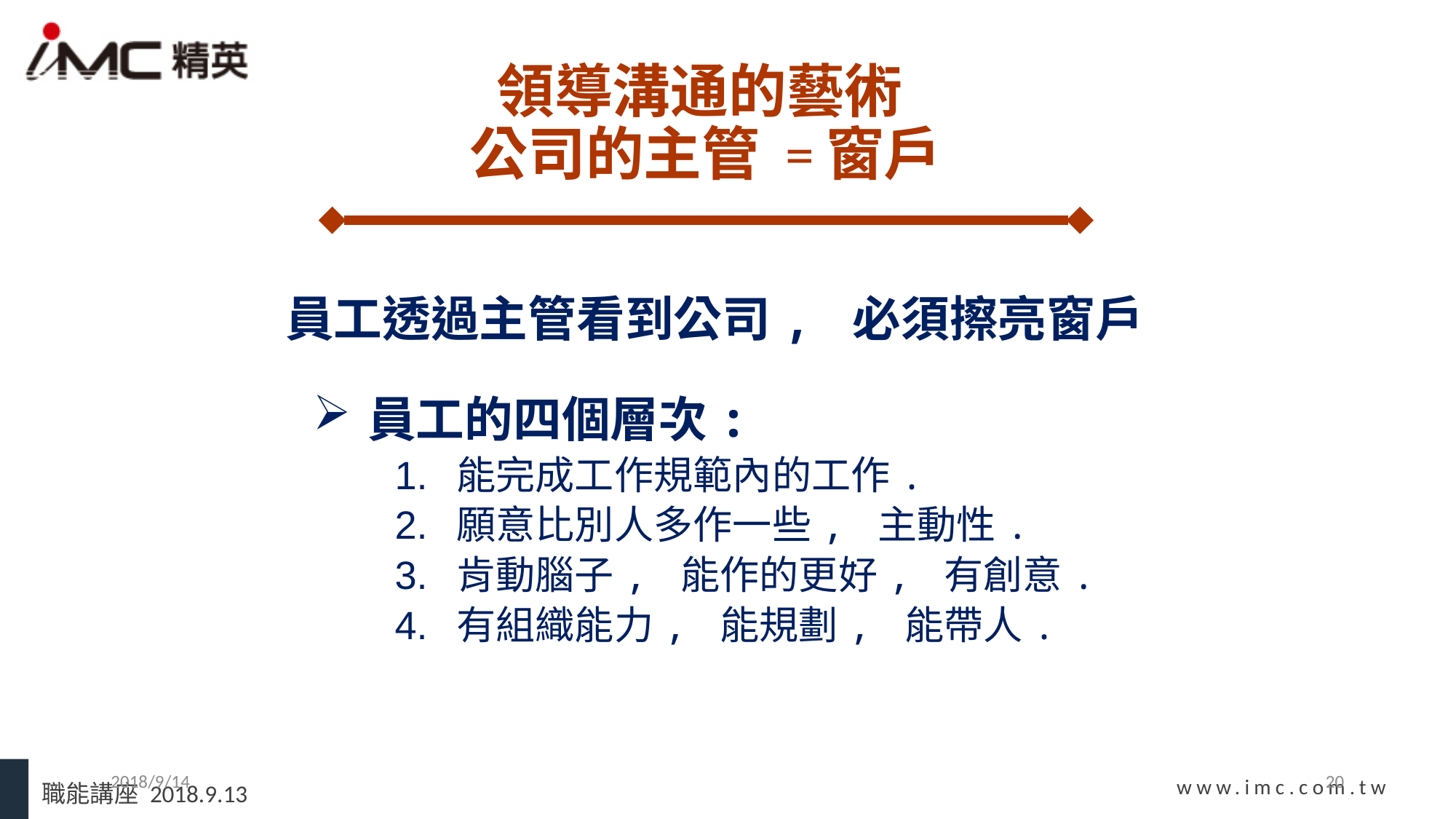

# 領導溝通的藝術 公司的主管 =窗戶
員工透過主管看到公司, 必須擦亮窗戶
員工的四個層次:
能完成工作規範內的工作.
願意比別人多作一些, 主動性.
肯動腦子, 能作的更好, 有創意.
有組織能力, 能規劃, 能帶人.
2018/9/14
20